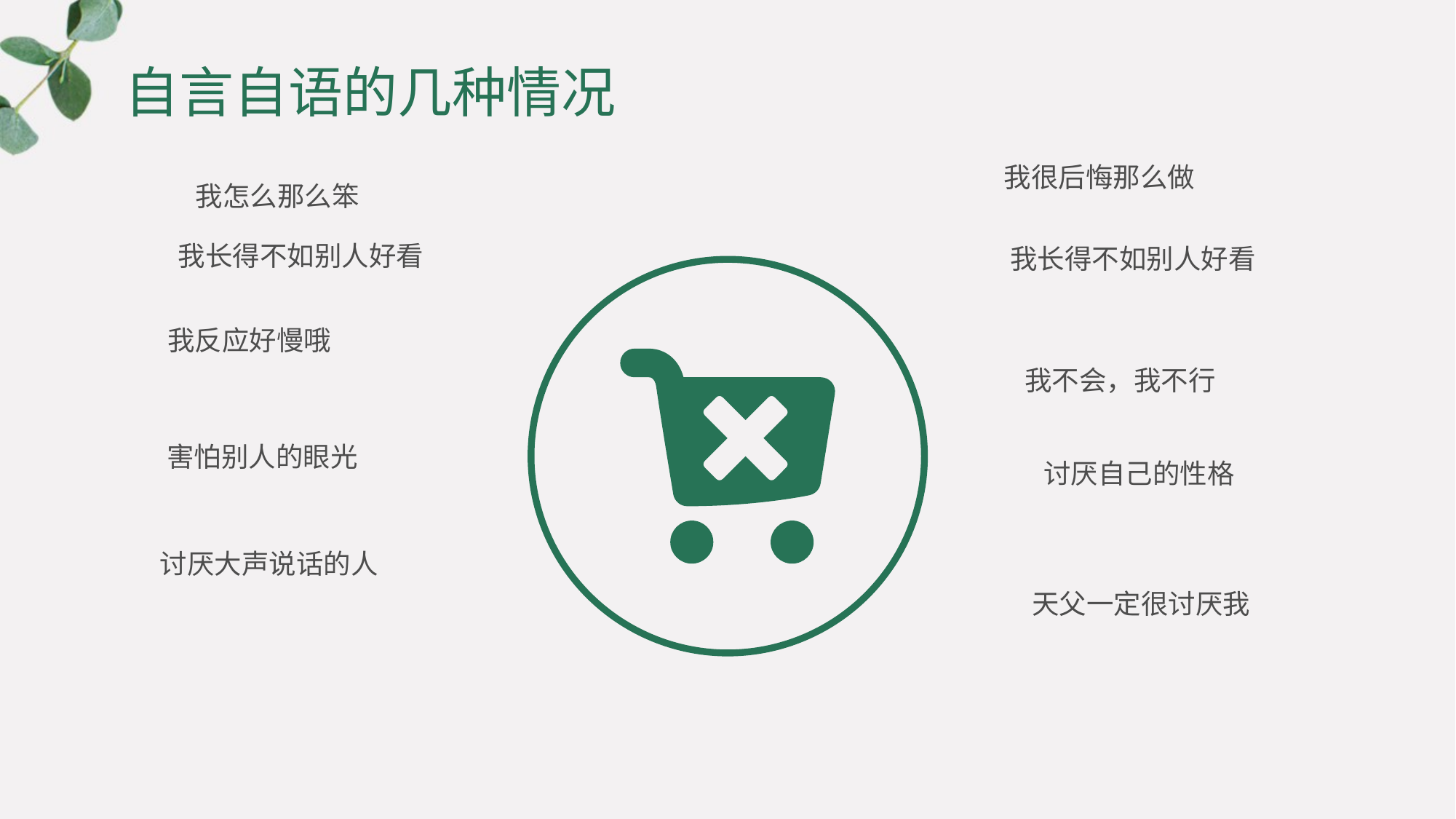

# 自言自语的几种情况
我很后悔那么做
我怎么那么笨
我长得不如别人好看
我长得不如别人好看

我反应好慢哦

我不会，我不行
害怕别人的眼光
讨厌自己的性格
天父一定很讨厌我
讨厌大声说话的人